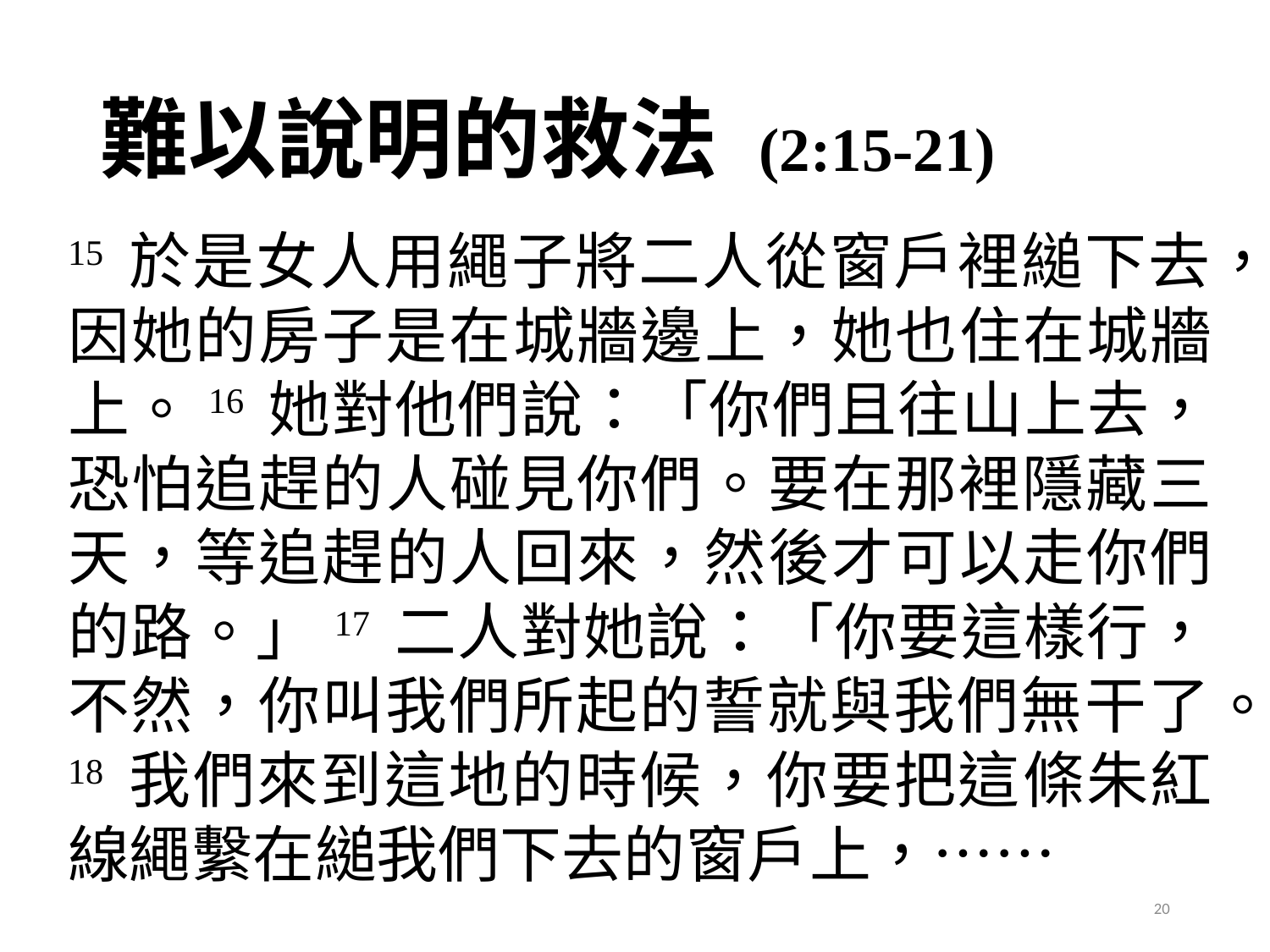

# 難以說明的救法 (2:15-21)
15 於是女人用繩子將二人從窗戶裡縋下去，因她的房子是在城牆邊上，她也住在城牆上。16 她對他們說：「你們且往山上去，恐怕追趕的人碰見你們。要在那裡隱藏三天，等追趕的人回來，然後才可以走你們的路。」17 二人對她說：「你要這樣行，不然，你叫我們所起的誓就與我們無干了。18 我們來到這地的時候，你要把這條朱紅線繩繫在縋我們下去的窗戶上，……
20